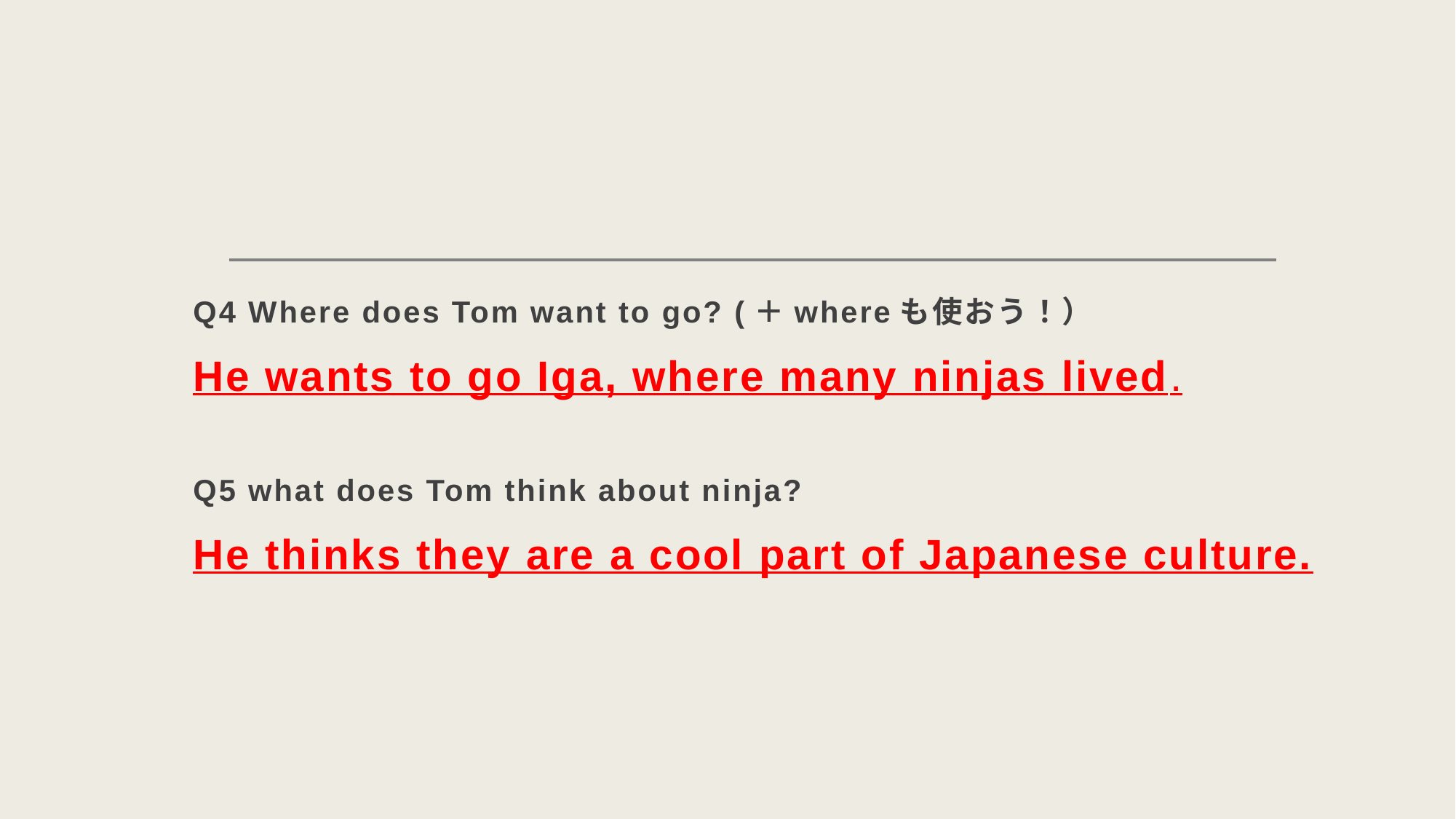

#
Q4 Where does Tom want to go? (＋whereも使おう！）
He wants to go Iga, where many ninjas lived.

Q5 what does Tom think about ninja?
He thinks they are a cool part of Japanese culture.